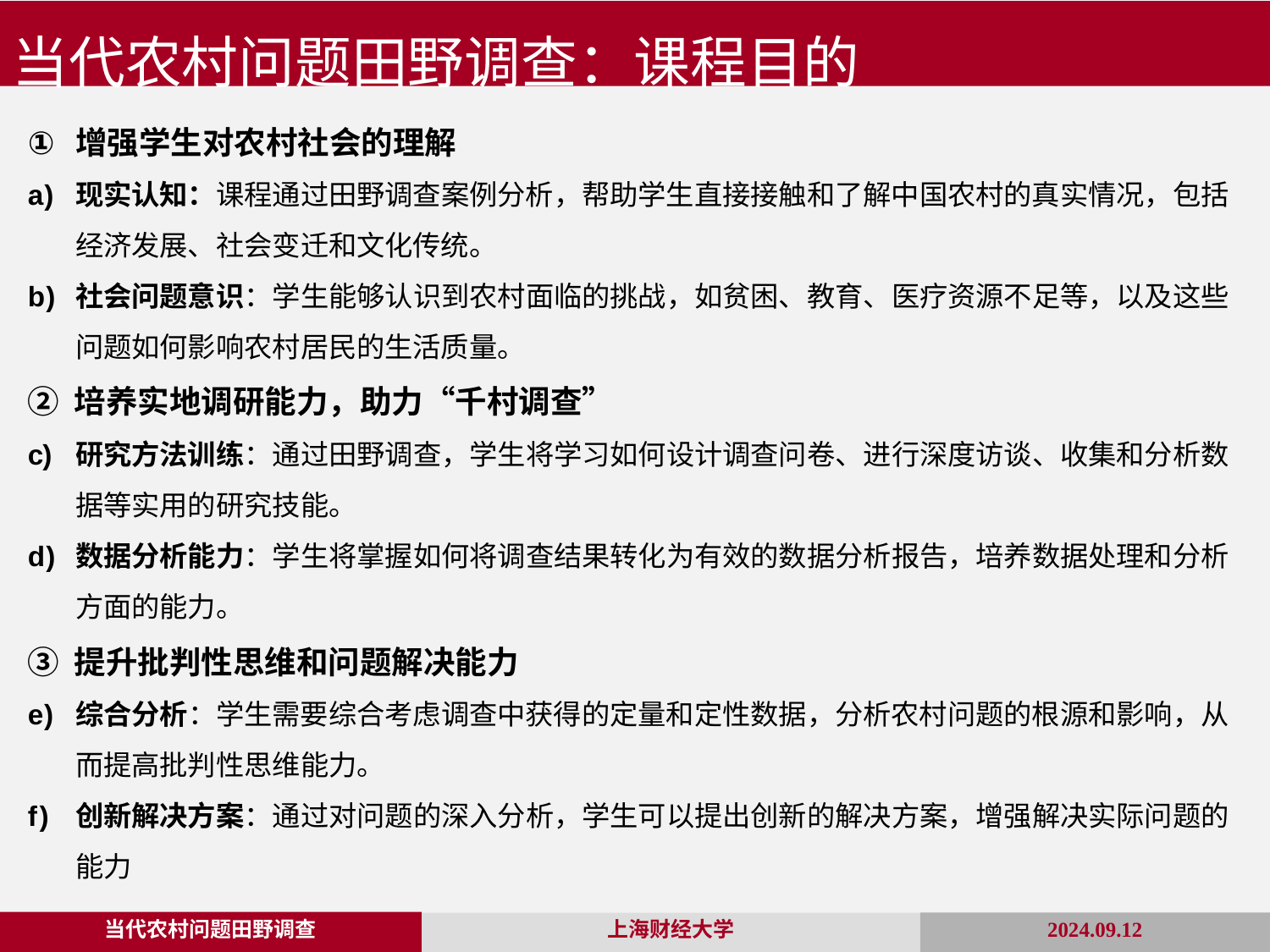

当代农村问题田野调查：课程目的
增强学生对农村社会的理解
现实认知：课程通过田野调查案例分析，帮助学生直接接触和了解中国农村的真实情况，包括经济发展、社会变迁和文化传统。
社会问题意识：学生能够认识到农村面临的挑战，如贫困、教育、医疗资源不足等，以及这些问题如何影响农村居民的生活质量。
② 培养实地调研能力，助力“千村调查”
研究方法训练：通过田野调查，学生将学习如何设计调查问卷、进行深度访谈、收集和分析数据等实用的研究技能。
数据分析能力：学生将掌握如何将调查结果转化为有效的数据分析报告，培养数据处理和分析方面的能力。
③ 提升批判性思维和问题解决能力
综合分析：学生需要综合考虑调查中获得的定量和定性数据，分析农村问题的根源和影响，从而提高批判性思维能力。
创新解决方案：通过对问题的深入分析，学生可以提出创新的解决方案，增强解决实际问题的能力
当代农村问题田野调查
2024.09.12
上海财经大学